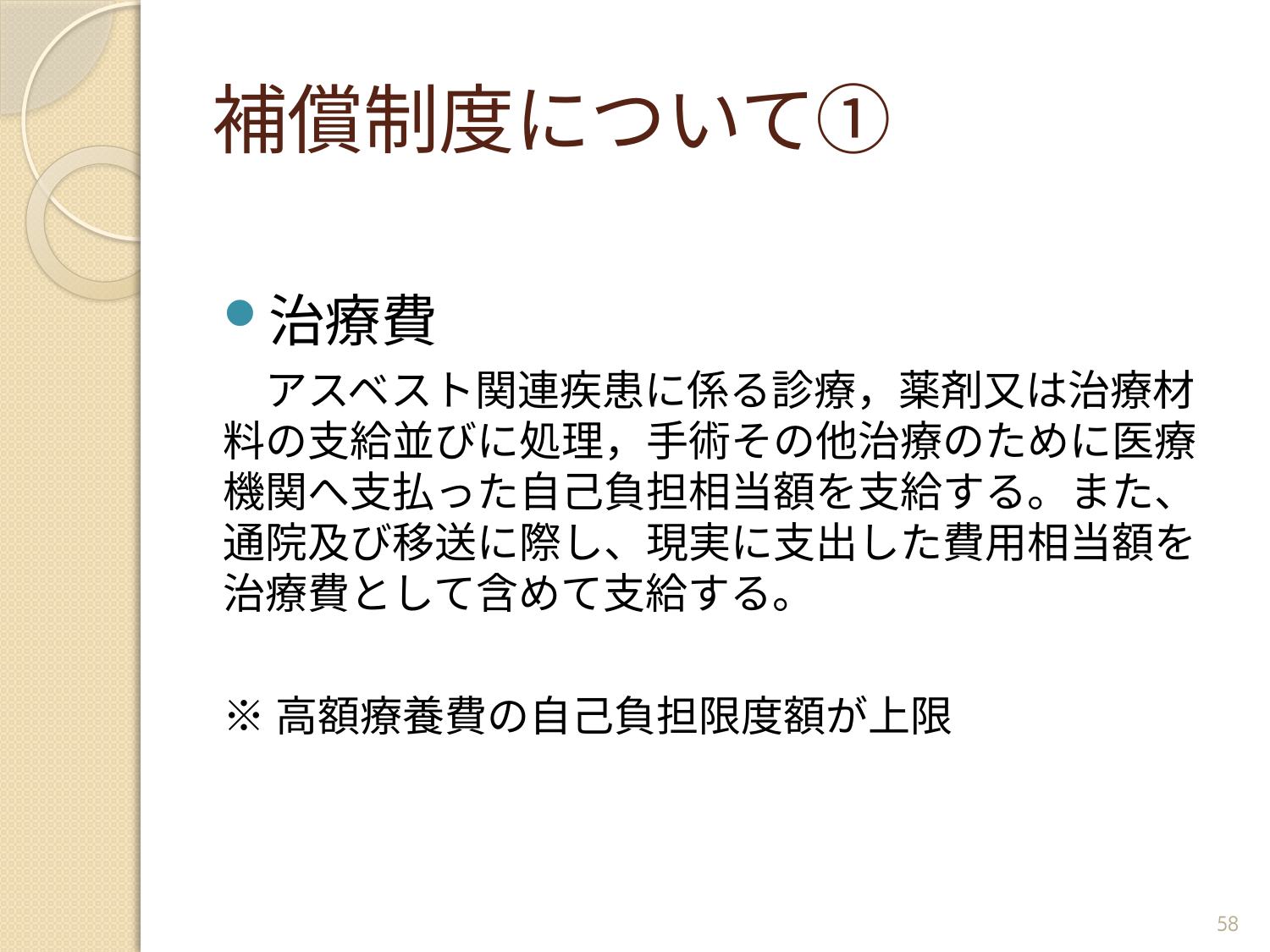

# 補償制度について①

治療費
　アスベスト関連疾患に係る診療，薬剤又は治療材料の支給並びに処理，手術その他治療のために医療機関へ支払った自己負担相当額を支給する。また、通院及び移送に際し、現実に支出した費用相当額を治療費として含めて支給する。

※高額療養費の自己負担限度額が上限

58